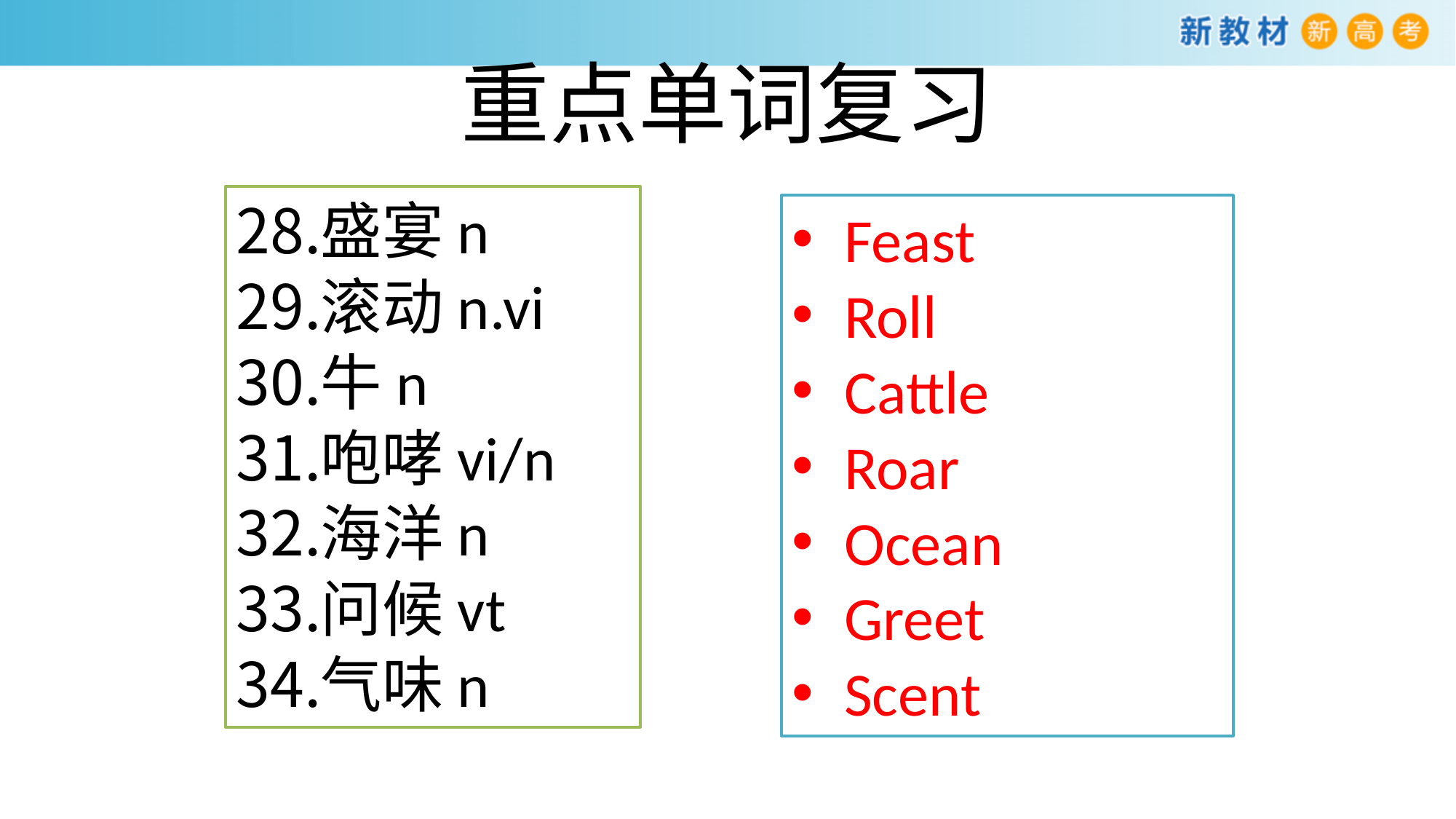

# 重点单词复习
盛宴n
滚动n.vi
牛n
咆哮vi/n
海洋n
问候vt
气味n
Feast
Roll
Cattle
Roar
Ocean
Greet
Scent